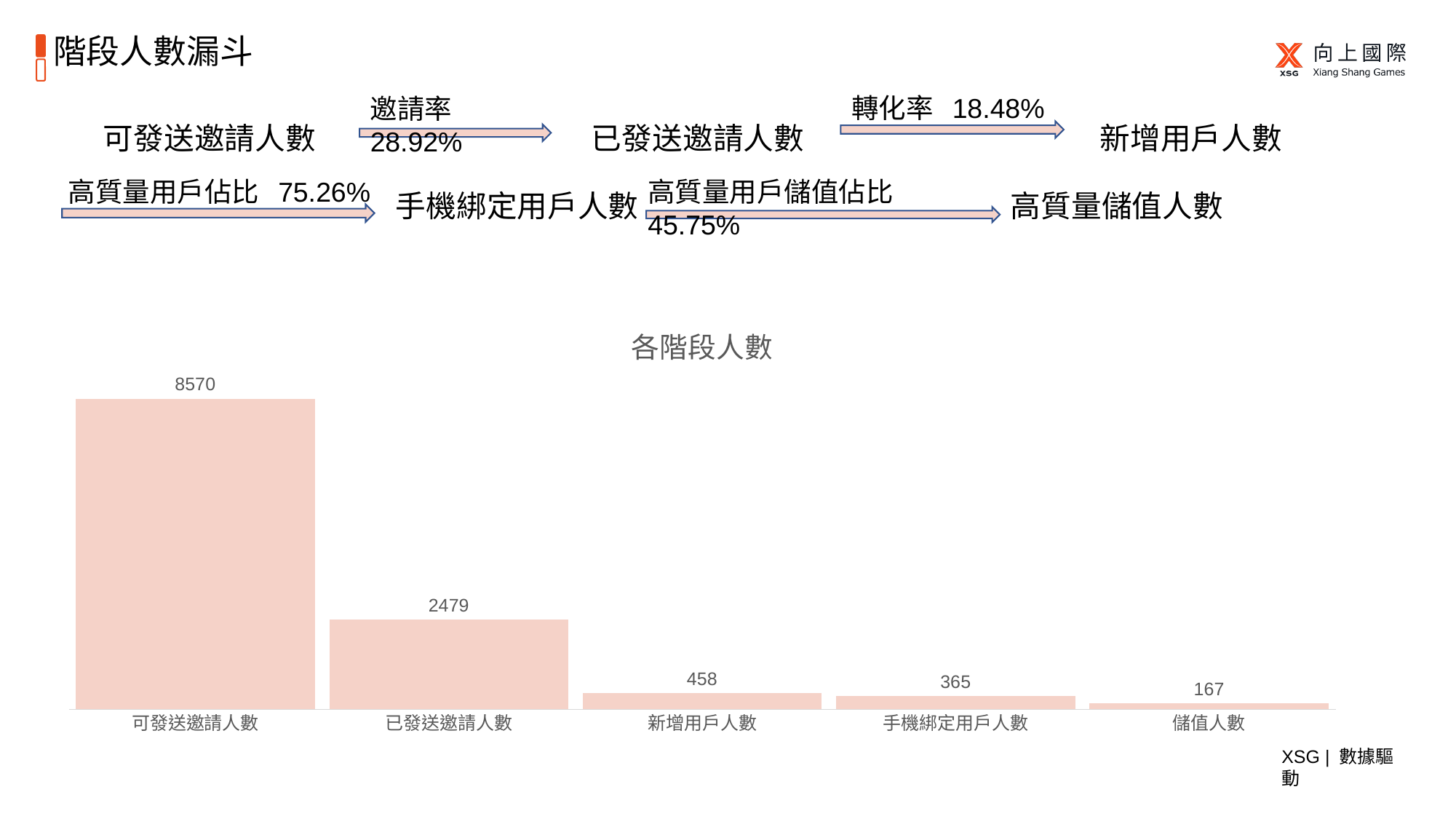

# 階段人數漏斗
轉化率  18.48%
邀請率  28.92%
      可發送邀請人數                                         已發送邀請人數                                            新增用戶人數

高質量用戶佔比  75.26%
高質量用戶儲值佔比  45.75%
手機綁定用戶人數
高質量儲值人數

### Chart: 各階段人數

| Category | 各階段人數 |
|---|---|
| 可發送邀請人數 | 8570.0 |
| 已發送邀請人數 | 2479.0 |
| 新增用戶人數 | 458.0 |
| 手機綁定用戶人數 | 365.0 |
| 儲值人數 | 167.0 |